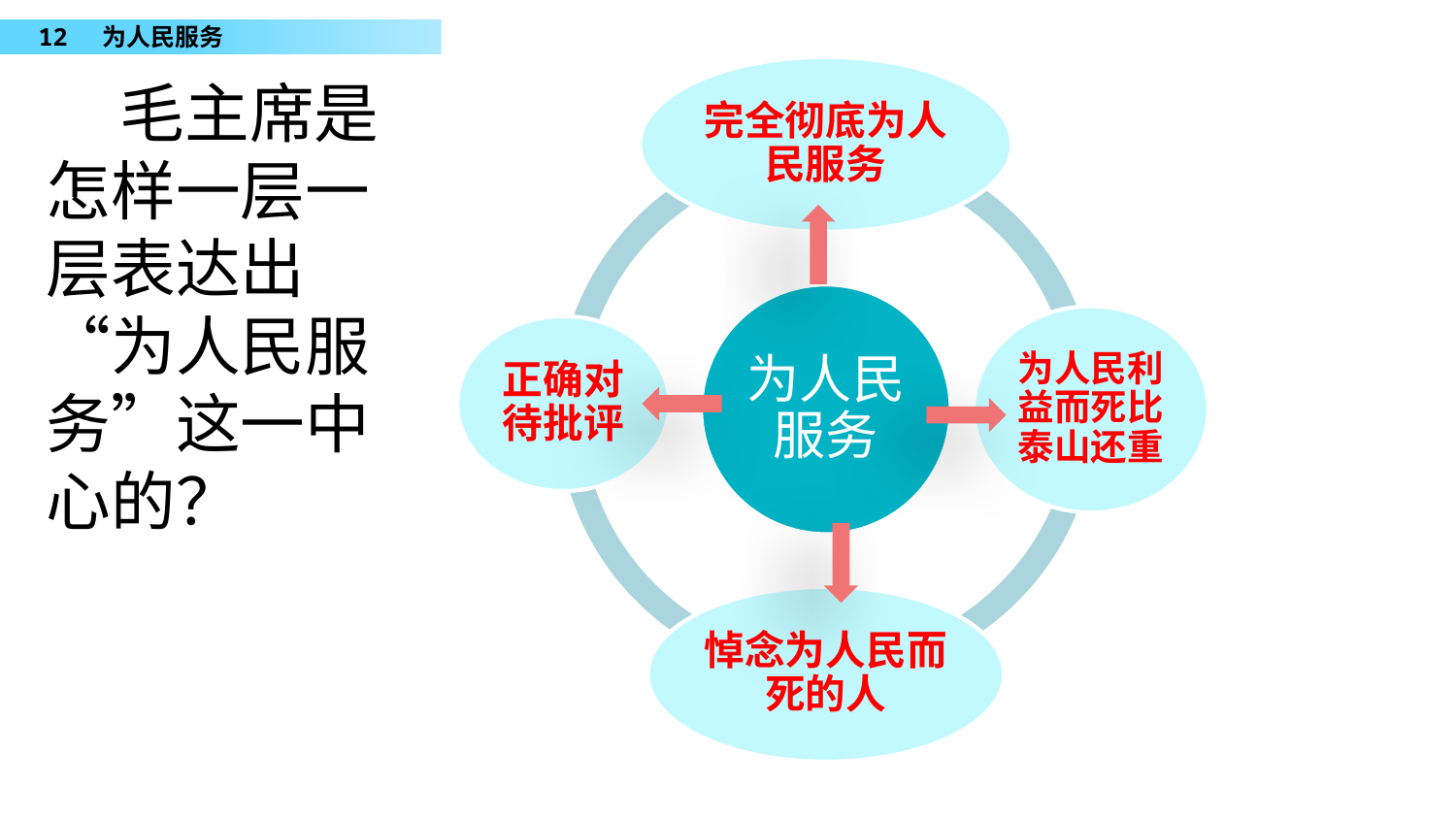

为人民服务
完全彻底为人民服务
为人民利益而死比泰山还重
悼念为人民而死的人
正确对待批评
    毛主席是怎样一层一层表达出“为人民服务”这一中心的？